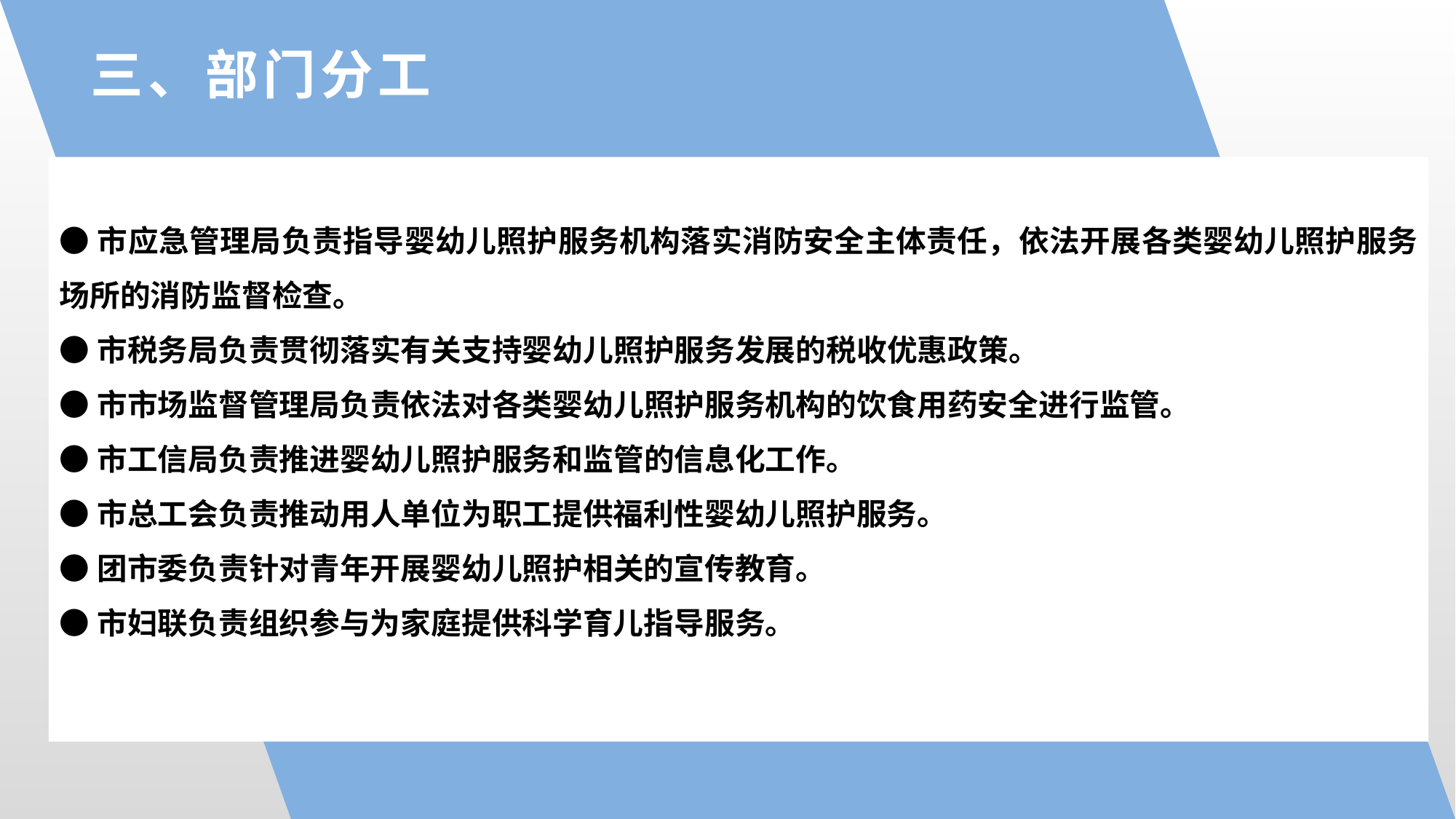

三、部门分工
●市应急管理局负责指导婴幼儿照护服务机构落实消防安全主体责任，依法开展各类婴幼儿照护服务场所的消防监督检查。
●市税务局负责贯彻落实有关支持婴幼儿照护服务发展的税收优惠政策。
●市市场监督管理局负责依法对各类婴幼儿照护服务机构的饮食用药安全进行监管。
●市工信局负责推进婴幼儿照护服务和监管的信息化工作。
●市总工会负责推动用人单位为职工提供福利性婴幼儿照护服务。
●团市委负责针对青年开展婴幼儿照护相关的宣传教育。
●市妇联负责组织参与为家庭提供科学育儿指导服务。